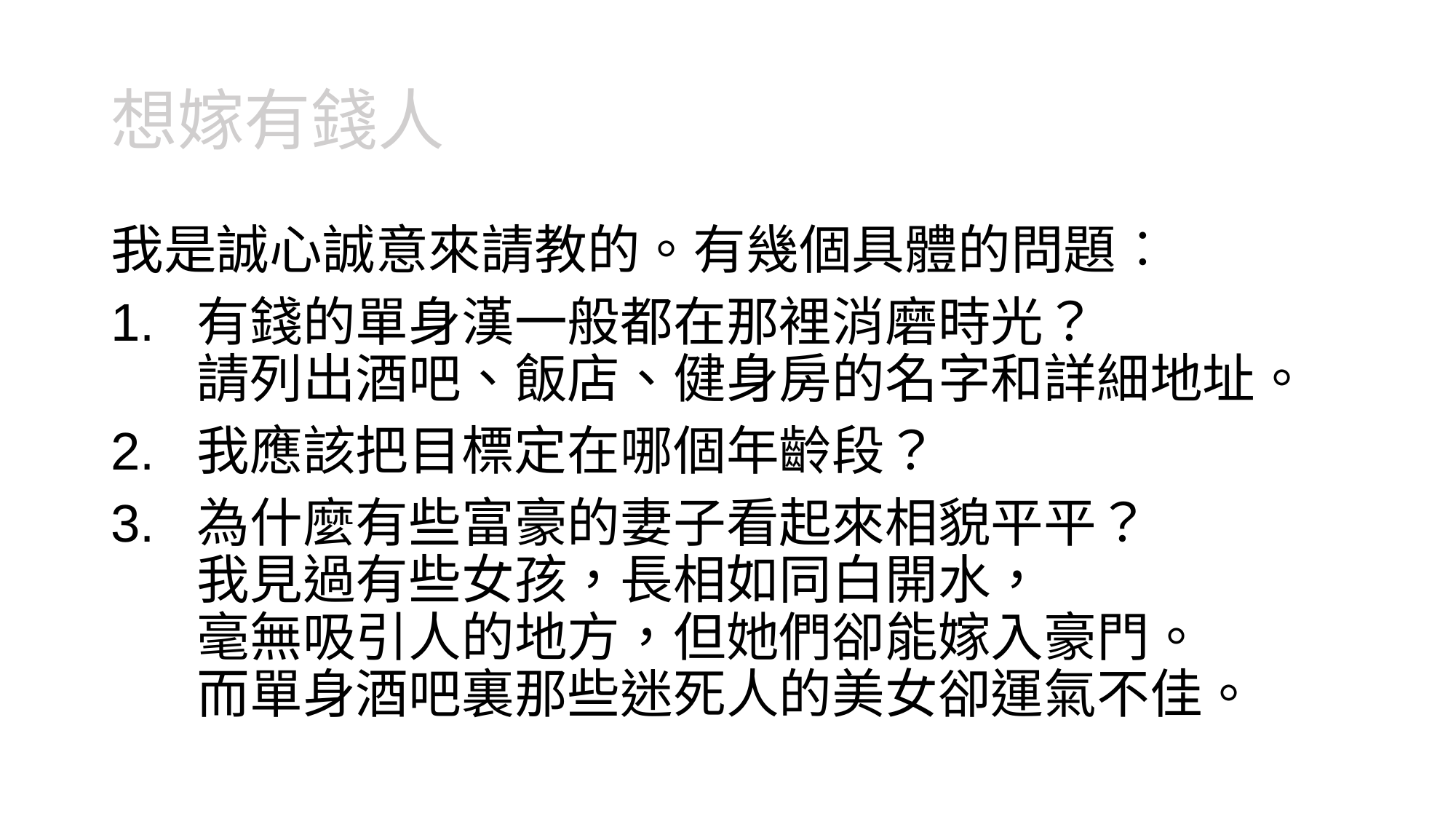

# 想嫁有錢人
我是誠心誠意來請教的。有幾個具體的問題︰
有錢的單身漢一般都在那裡消磨時光？　
請列出酒吧、飯店、健身房的名字和詳細地址。
我應該把目標定在哪個年齡段？
為什麼有些富豪的妻子看起來相貌平平？
我見過有些女孩，長相如同白開水，
毫無吸引人的地方，但她們卻能嫁入豪門。
而單身酒吧裏那些迷死人的美女卻運氣不佳。